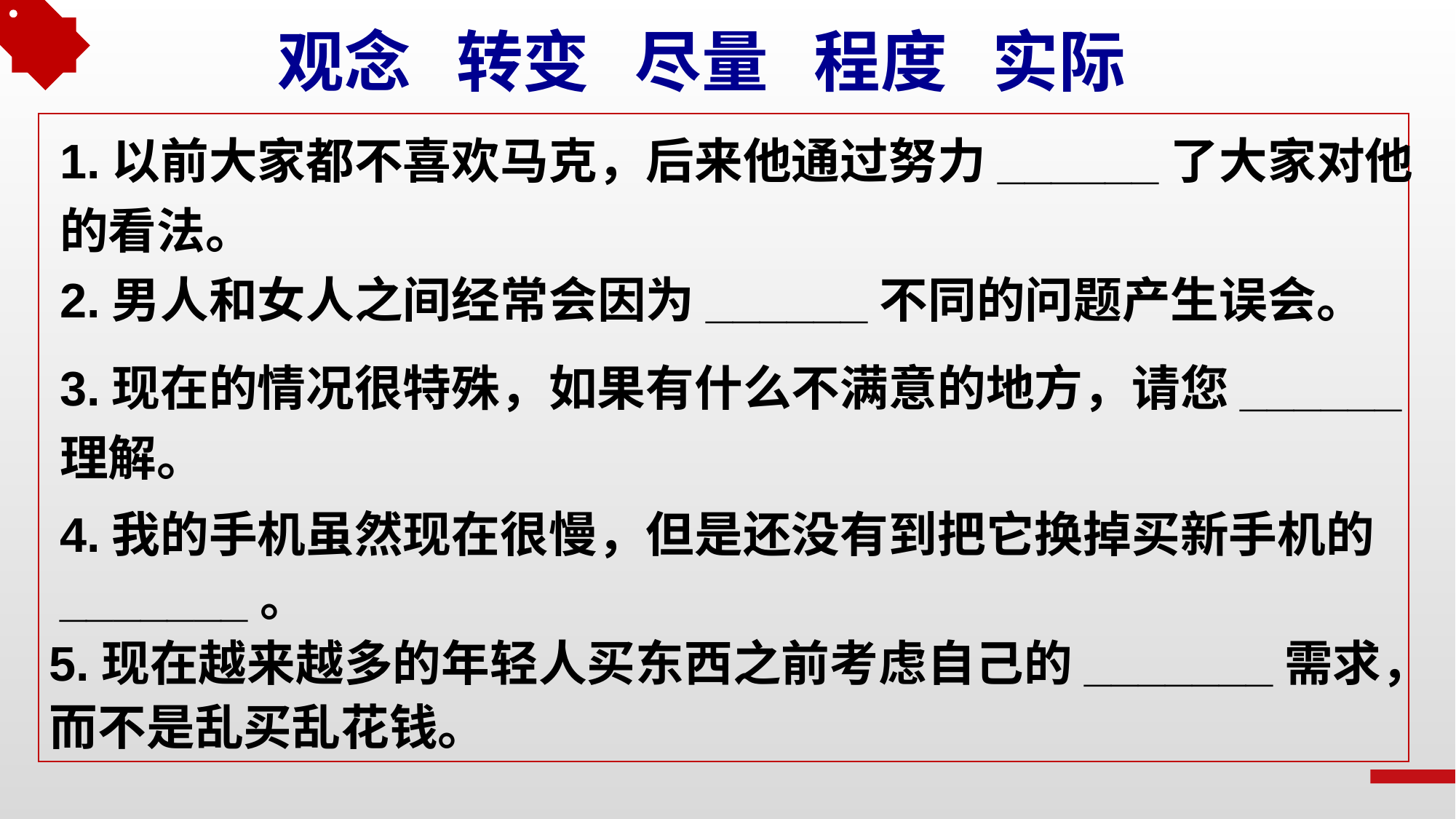

观念   转变   尽量   程度   实际

1.以前大家都不喜欢马克，后来他通过努力______了大家对他
的看法。
2.男人和女人之间经常会因为______不同的问题产生误会。
3.现在的情况很特殊，如果有什么不满意的地方，请您______
理解。
4.我的手机虽然现在很慢，但是还没有到把它换掉买新手机的_______。
5.现在越来越多的年轻人买东西之前考虑自己的_______需求，而不是乱买乱花钱。